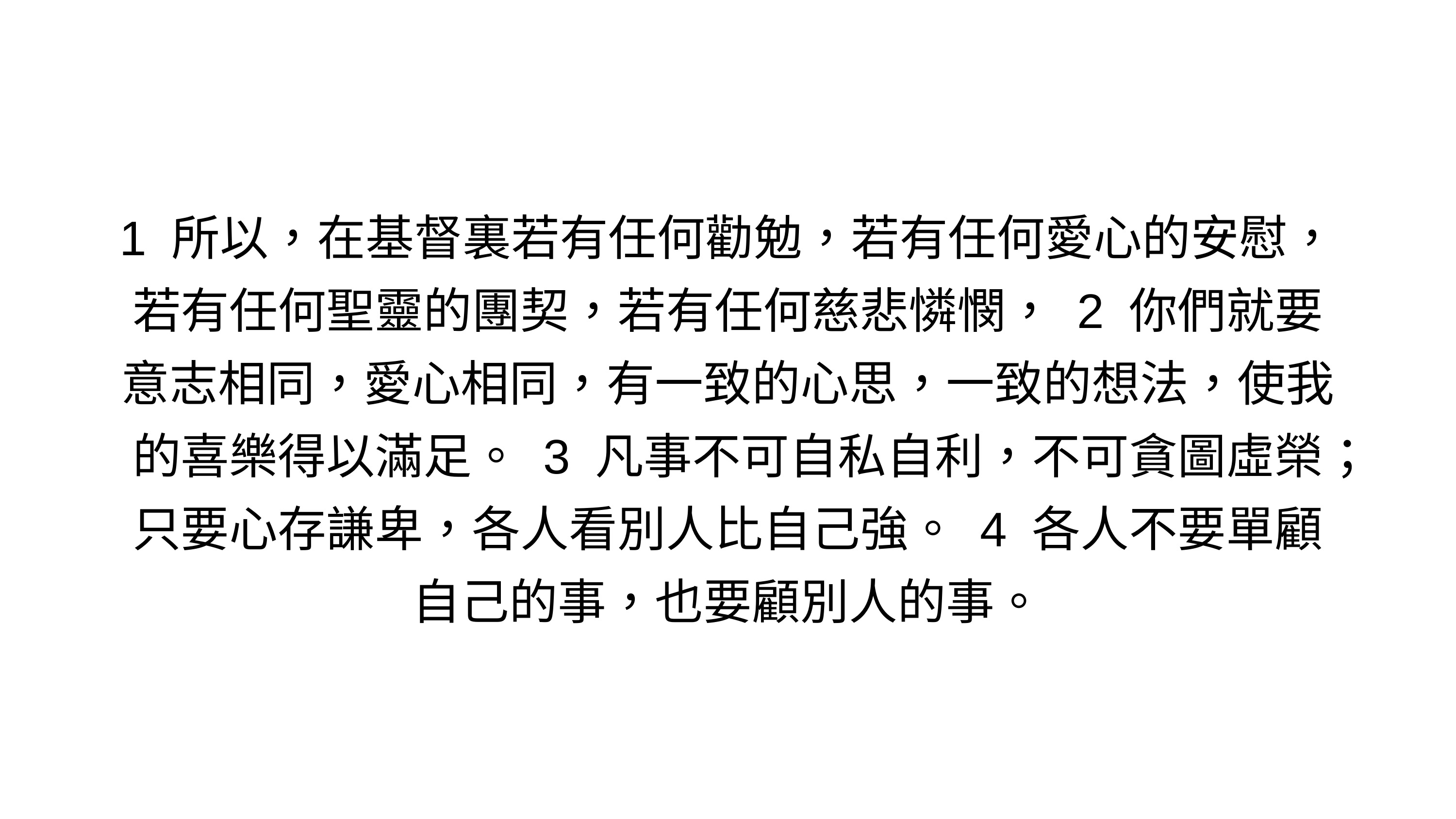

1 所以，在基督裏若有任何勸勉，若有任何愛心的安慰，若有任何聖靈的團契，若有任何慈悲憐憫， 2 你們就要意志相同，愛心相同，有一致的心思，一致的想法，使我的喜樂得以滿足。 3 凡事不可自私自利，不可貪圖虛榮；只要心存謙卑，各人看別人比自己強。 4 各人不要單顧自己的事，也要顧別人的事。